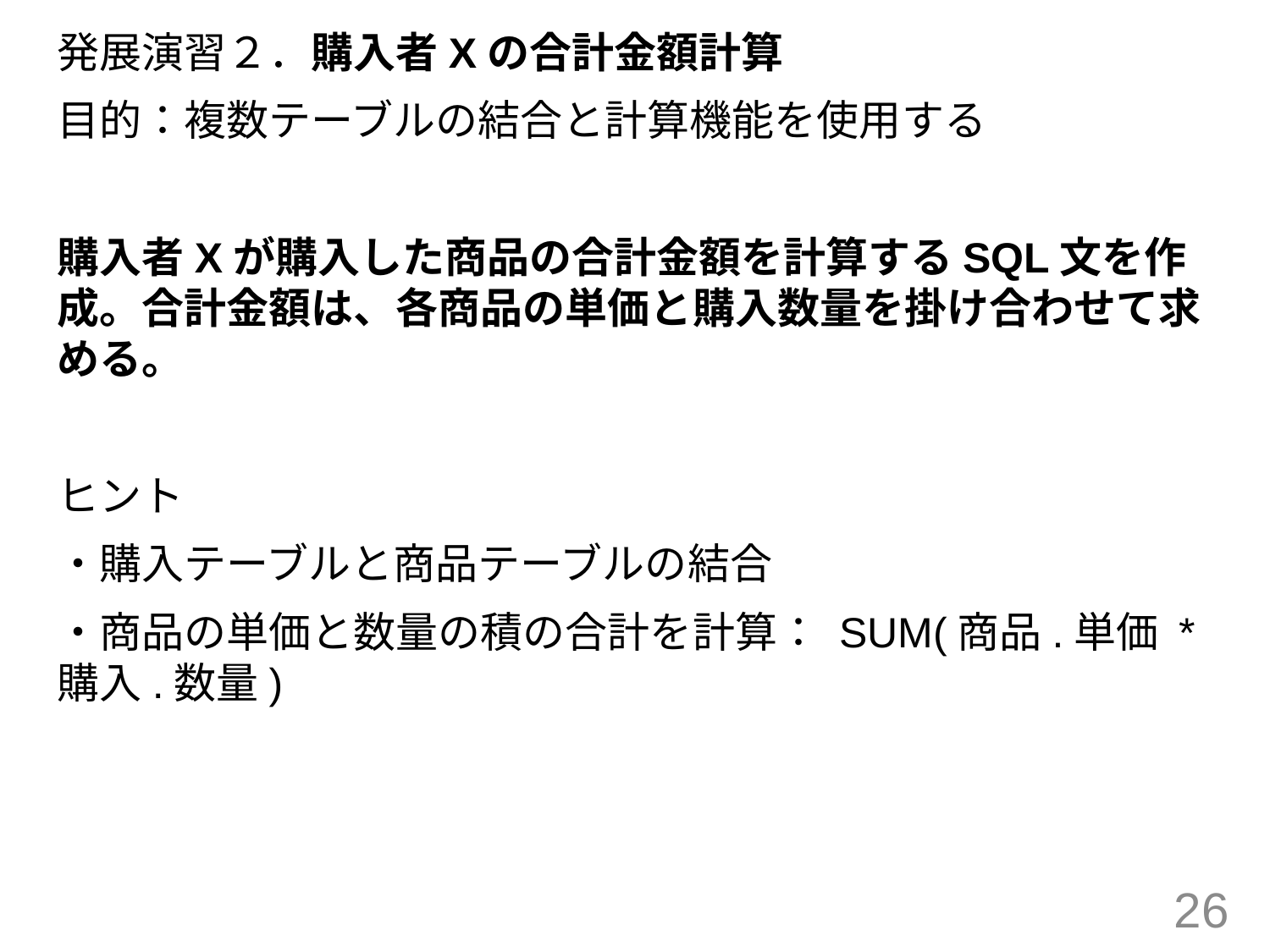

発展演習２．購入者Xの合計金額計算
目的：複数テーブルの結合と計算機能を使用する

購入者Xが購入した商品の合計金額を計算するSQL文を作成。合計金額は、各商品の単価と購入数量を掛け合わせて求める。

ヒント
・購入テーブルと商品テーブルの結合
・商品の単価と数量の積の合計を計算： SUM(商品.単価 * 購入.数量)
26